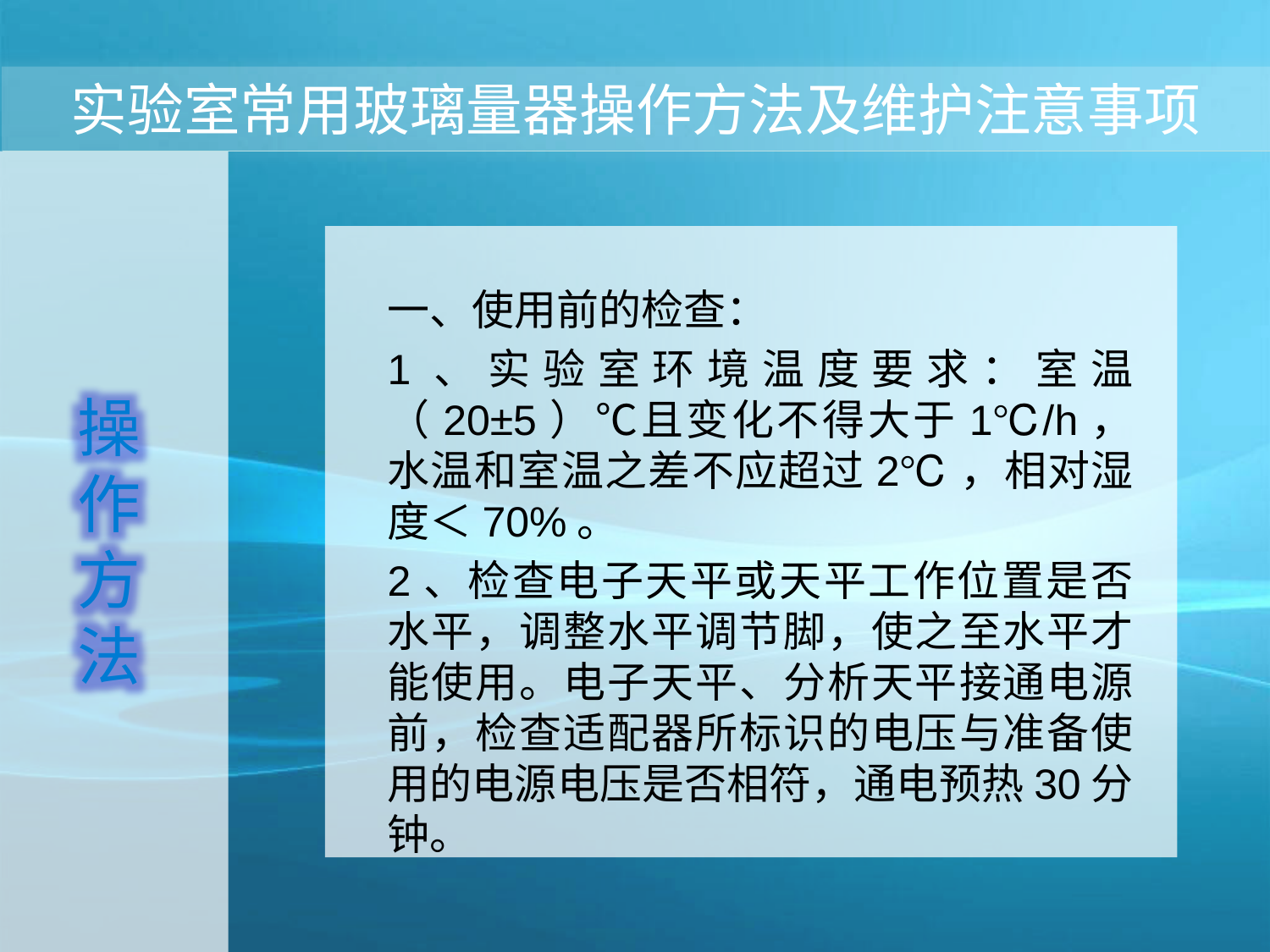

# 实验室常用玻璃量器操作方法及维护注意事项

一、使用前的检查：
1、实验室环境温度要求：室温（20±5）℃且变化不得大于1℃/h，水温和室温之差不应超过2℃，相对湿度＜70%。
2、检查电子天平或天平工作位置是否水平，调整水平调节脚，使之至水平才能使用。电子天平、分析天平接通电源前，检查适配器所标识的电压与准备使用的电源电压是否相符，通电预热30分钟。
操作方法